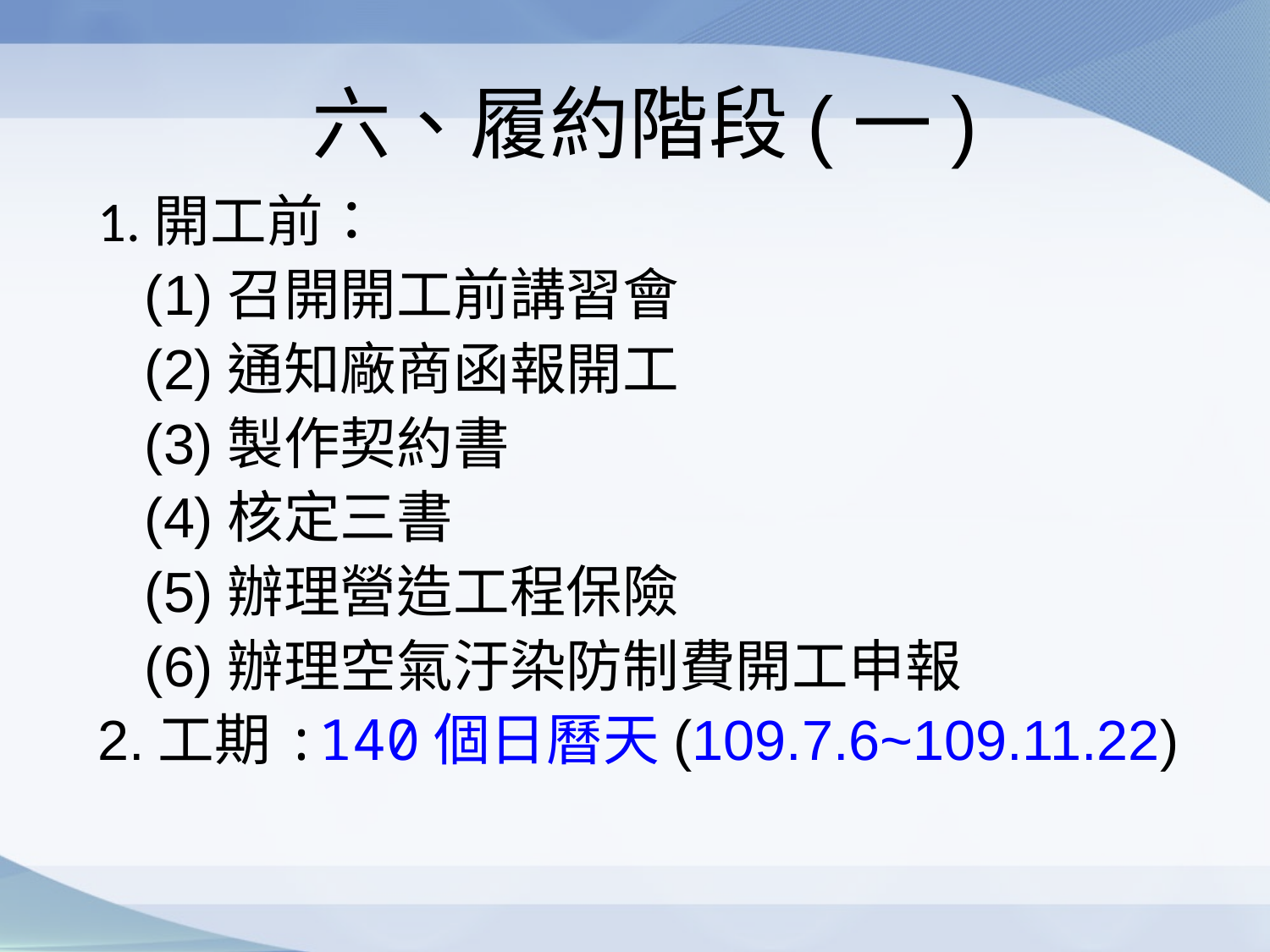

# 六、履約階段(一)
1.開工前：
   (1)召開開工前講習會
   (2)通知廠商函報開工
   (3)製作契約書
   (4)核定三書
   (5)辦理營造工程保險
   (6)辦理空氣汙染防制費開工申報
2.工期:140個日曆天(109.7.6~109.11.22)